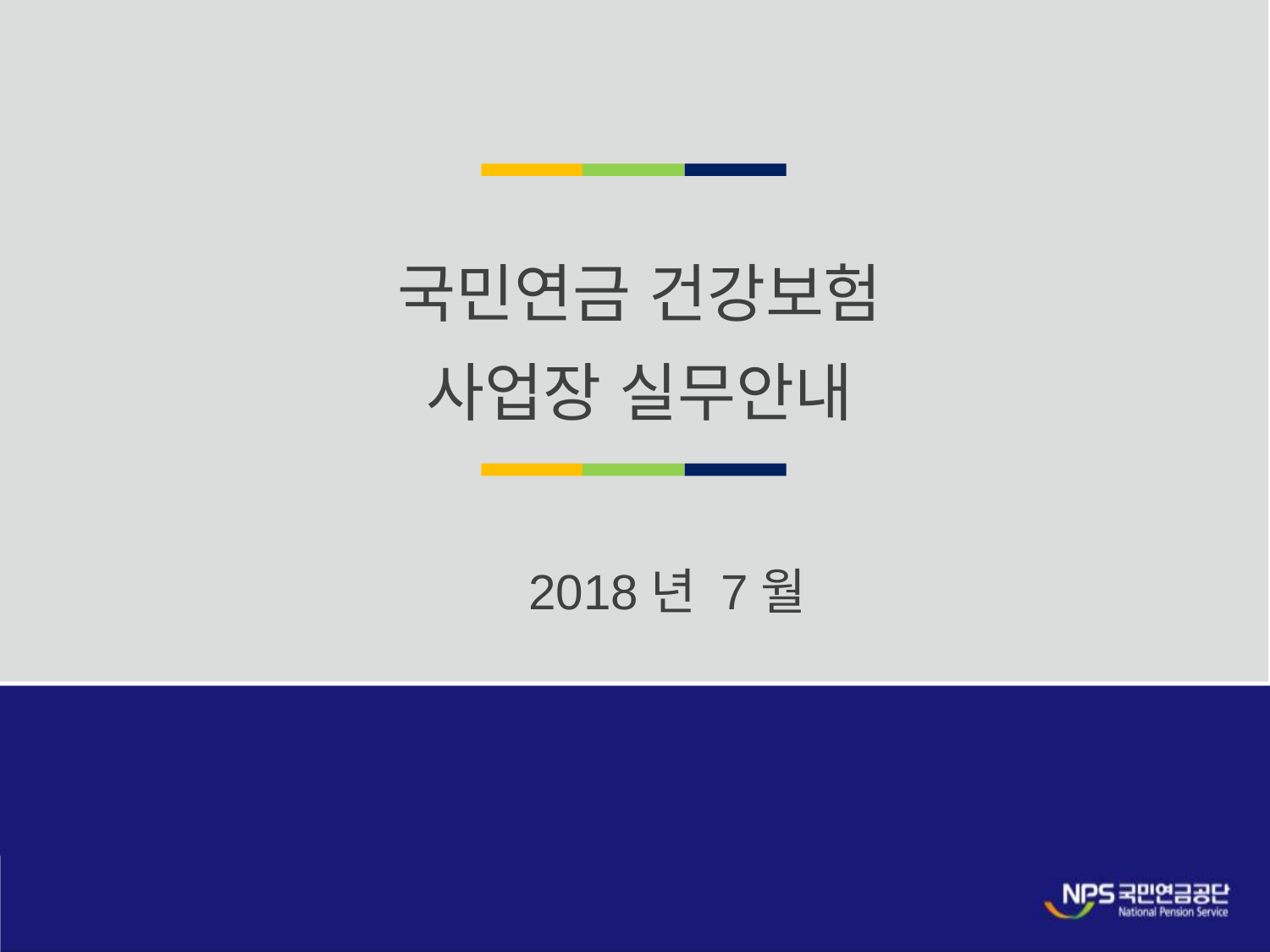

국민연금 건강보험
사업장 실무안내
2018년 7월
1